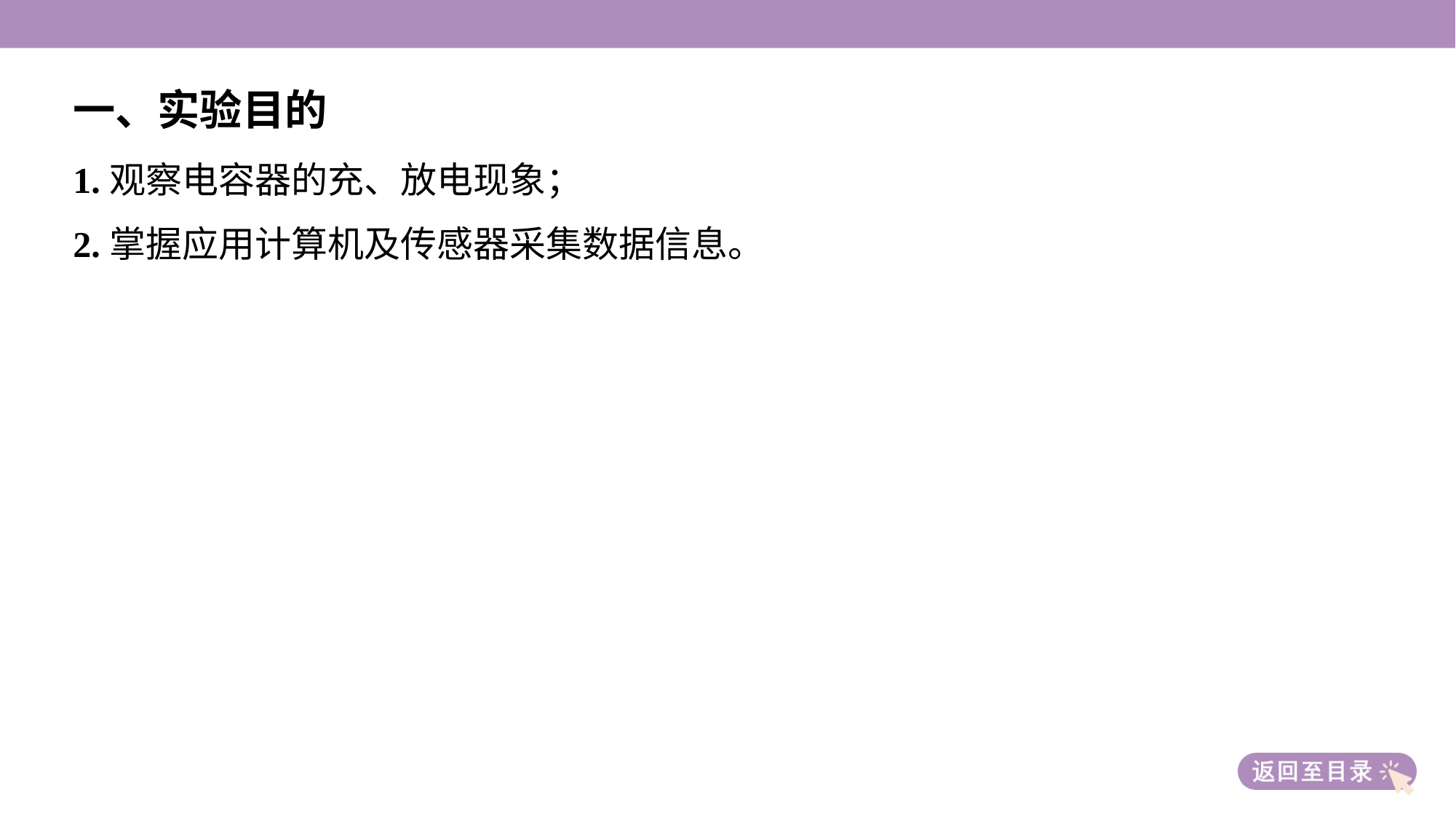

一、实验目的
1.观察电容器的充、放电现象；
2.掌握应用计算机及传感器采集数据信息。